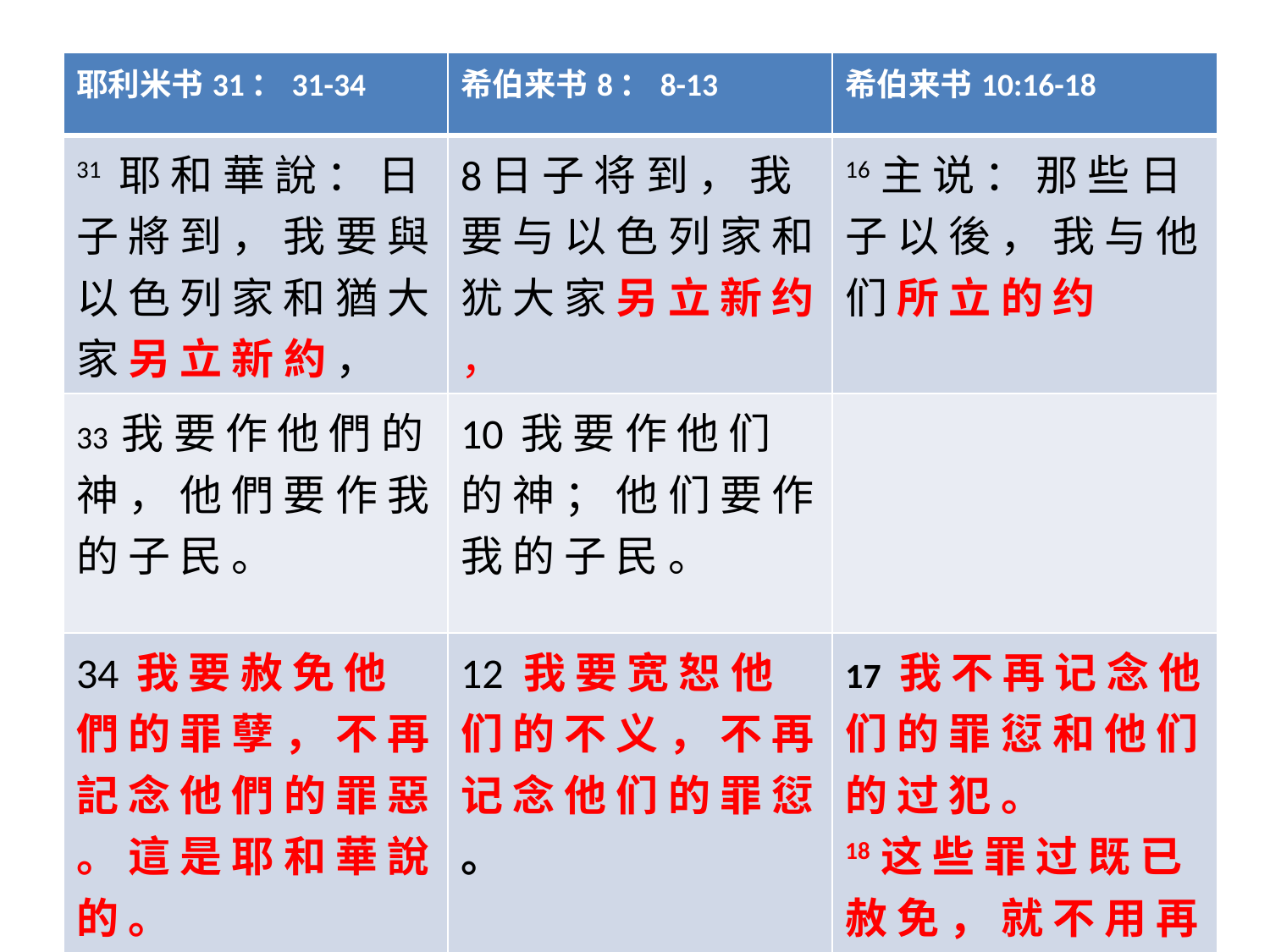

| 耶利米书31：31-34 | 希伯来书8：8-13 | 希伯来书10:16-18 |
| --- | --- | --- |
| 31 耶 和 華 說 ： 日 子 將 到 ， 我 要 與 以 色 列 家 和 猶 大 家 另 立 新 約 ， | 8日 子 将 到 ， 我 要 与 以 色 列 家 和 犹 大 家 另 立 新 约 ， | 16 主 说 ： 那 些 日 子 以 後 ， 我 与 他 们 所 立 的 约 |
| 33 我 要 作 他 們 的 神 ， 他 們 要 作 我 的 子 民 。 | 10 我 要 作 他 们 的 神 ； 他 们 要 作 我 的 子 民 。 |  |
| 34 我 要 赦 免 他 們 的 罪 孽 ， 不 再 記 念 他 們 的 罪 惡 。 這 是 耶 和 華 說 的 。 | 12 我 要 宽 恕 他 们 的 不 义 ， 不 再 记 念 他 们 的 罪 愆 。 | 17 我 不 再 记 念 他 们 的 罪 愆 和 他 们 的 过 犯 。 18 这 些 罪 过 既 已 赦 免 ， 就 不 用 再 为 罪 献 祭 了 。 |